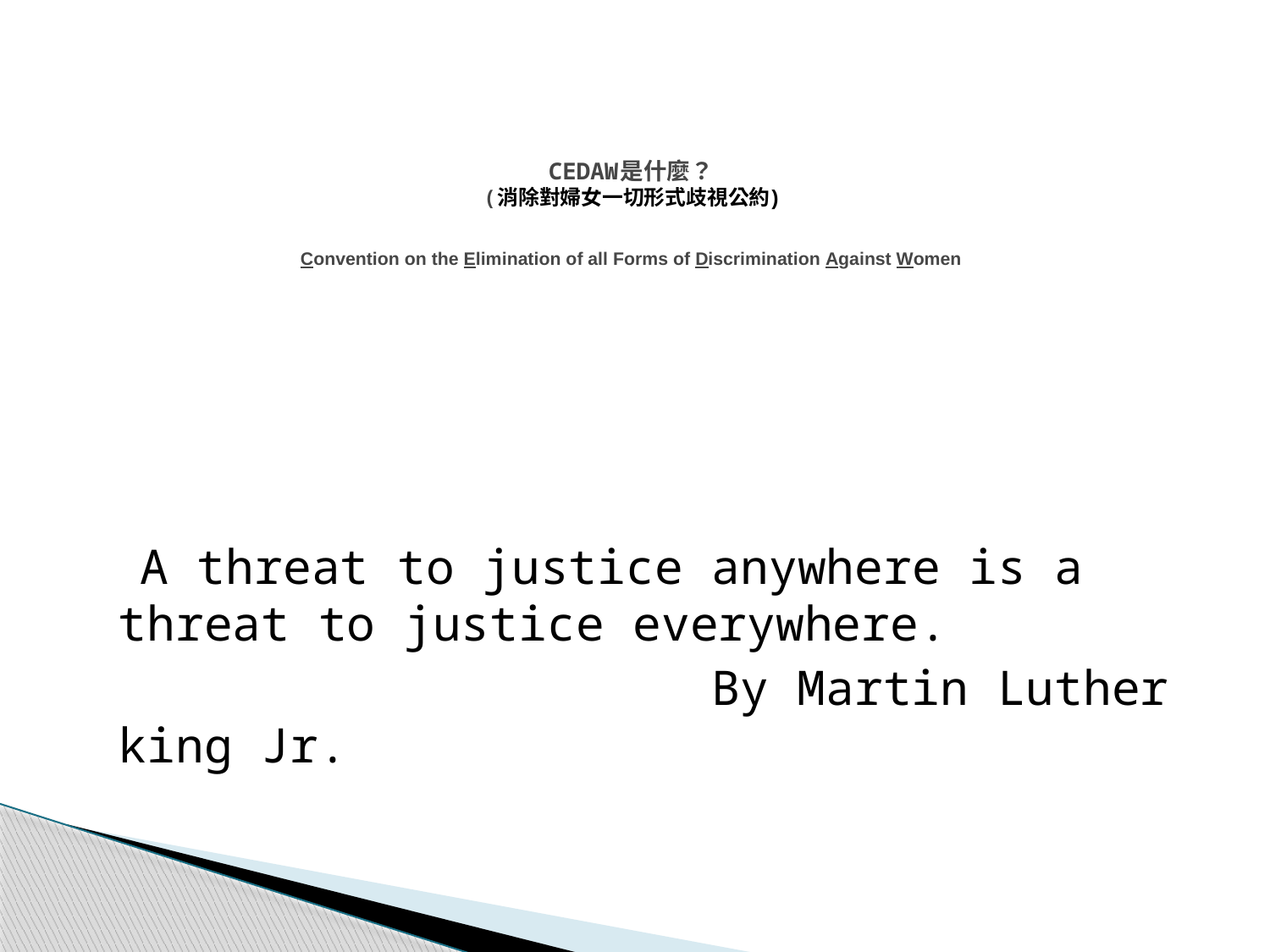

# CEDAW是什麼？ (消除對婦女一切形式歧視公約) Convention on the Elimination of all Forms of Discrimination Against Women

  A threat to justice anywhere is a threat to justice everywhere.
                      By Martin Luther king Jr.